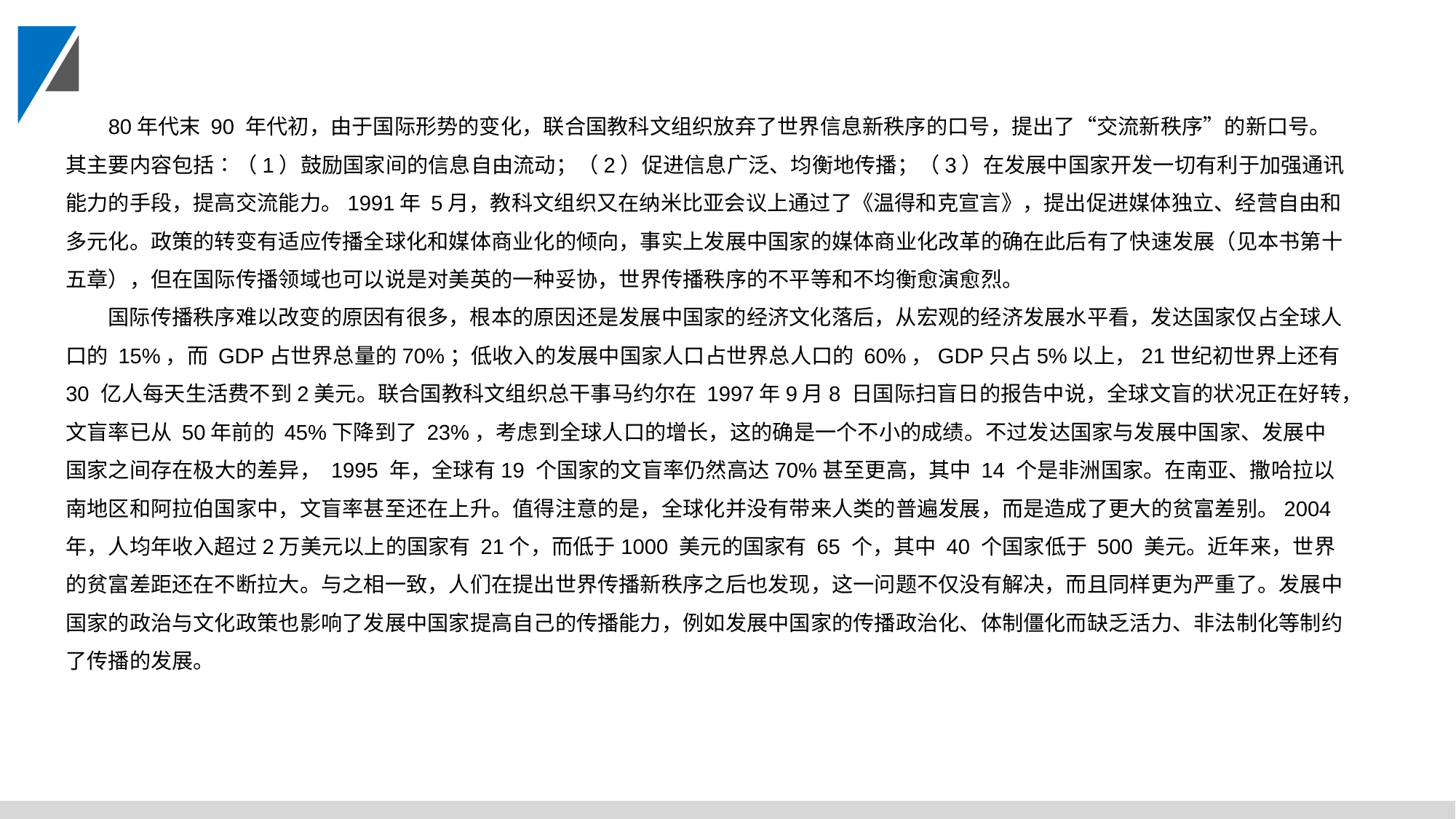

80年代末 90 年代初，由于国际形势的变化，联合国教科文组织放弃了世界信息新秩序的口号，提出了“交流新秩序”的新口号。其主要内容包括∶（1）鼓励国家间的信息自由流动；（2）促进信息广泛、均衡地传播；（3）在发展中国家开发一切有利于加强通讯能力的手段，提高交流能力。1991年 5月，教科文组织又在纳米比亚会议上通过了《温得和克宣言》，提出促进媒体独立、经营自由和多元化。政策的转变有适应传播全球化和媒体商业化的倾向，事实上发展中国家的媒体商业化改革的确在此后有了快速发展（见本书第十五章），但在国际传播领域也可以说是对美英的一种妥协，世界传播秩序的不平等和不均衡愈演愈烈。
国际传播秩序难以改变的原因有很多，根本的原因还是发展中国家的经济文化落后，从宏观的经济发展水平看，发达国家仅占全球人口的 15%，而 GDP占世界总量的70%；低收入的发展中国家人口占世界总人口的 60%，GDP只占5%以上，21世纪初世界上还有 30 亿人每天生活费不到2美元。联合国教科文组织总干事马约尔在 1997年9月8 日国际扫盲日的报告中说，全球文盲的状况正在好转，文盲率已从 50年前的 45%下降到了 23%，考虑到全球人口的增长，这的确是一个不小的成绩。不过发达国家与发展中国家、发展中国家之间存在极大的差异， 1995 年，全球有19 个国家的文盲率仍然高达70%甚至更高，其中 14 个是非洲国家。在南亚、撒哈拉以南地区和阿拉伯国家中，文盲率甚至还在上升。值得注意的是，全球化并没有带来人类的普遍发展，而是造成了更大的贫富差别。2004 年，人均年收入超过2万美元以上的国家有 21个，而低于1000 美元的国家有 65 个，其中 40 个国家低于 500 美元。近年来，世界的贫富差距还在不断拉大。与之相一致，人们在提出世界传播新秩序之后也发现，这一问题不仅没有解决，而且同样更为严重了。发展中国家的政治与文化政策也影响了发展中国家提高自己的传播能力，例如发展中国家的传播政治化、体制僵化而缺乏活力、非法制化等制约了传播的发展。